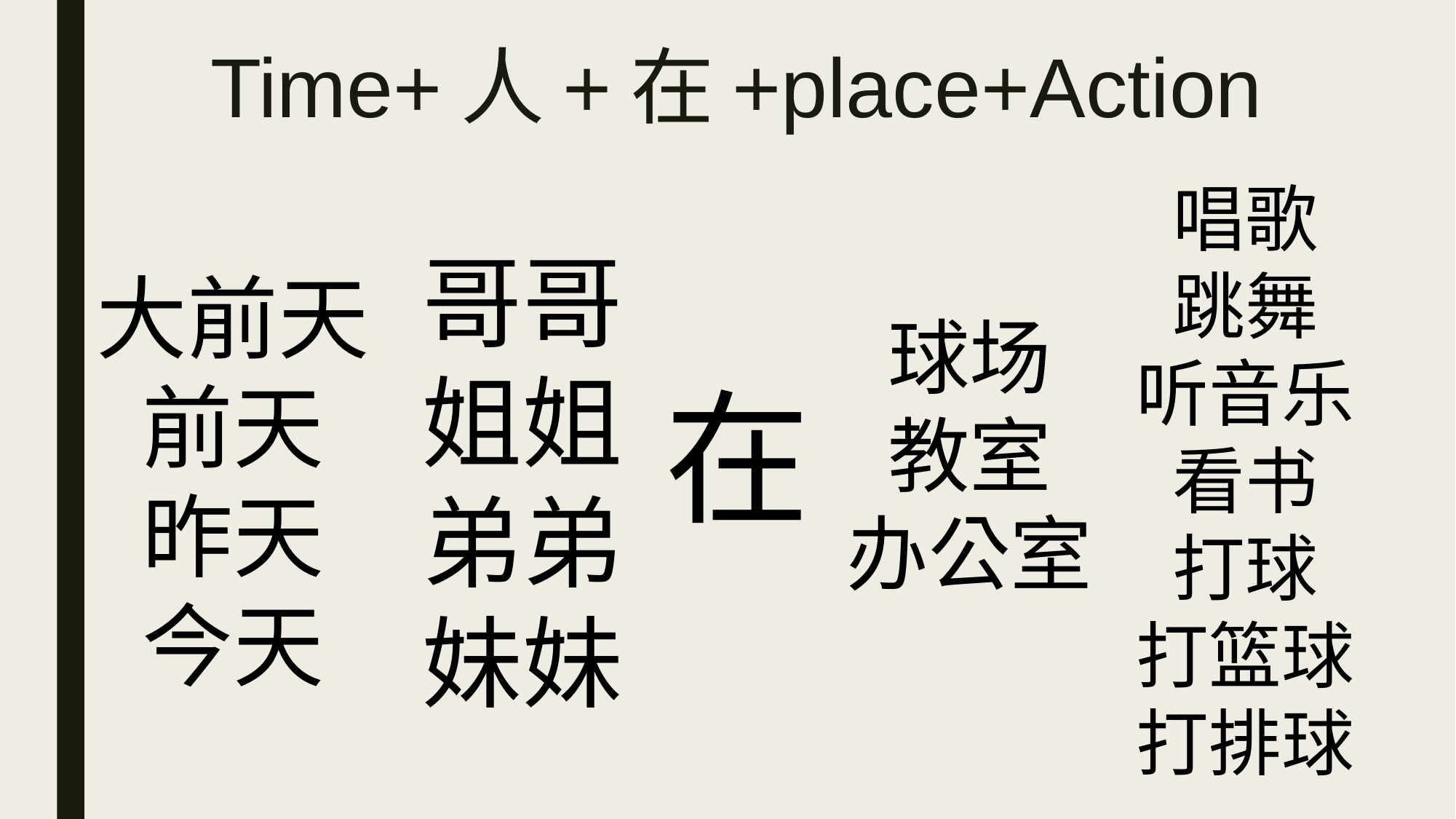

# Time+人+在+place+Action
唱歌
跳舞
听音乐
看书
打球
打篮球
打排球
哥哥
姐姐
弟弟
妹妹
大前天
前天
昨天
今天
球场
教室
办公室
在